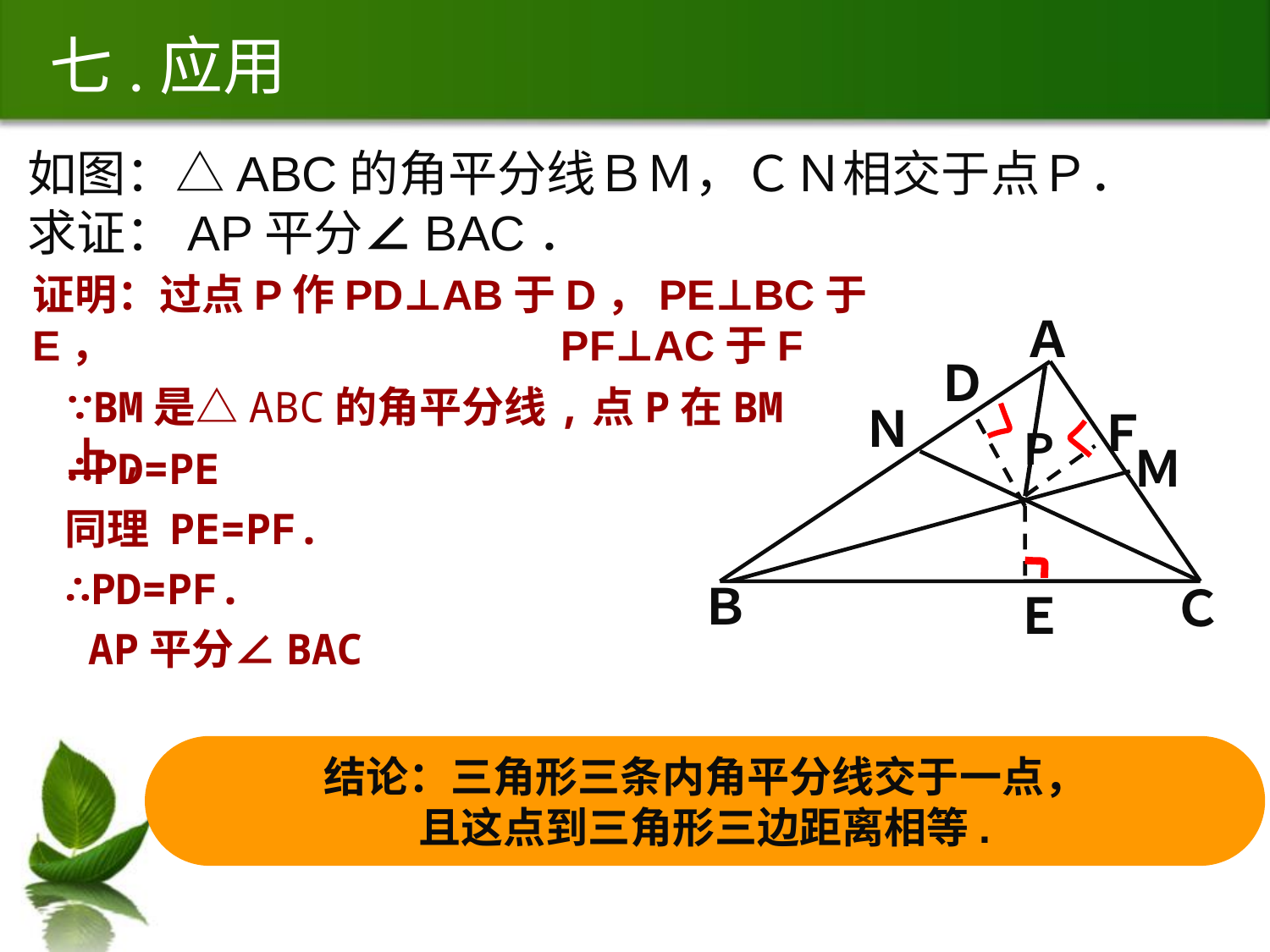

# 七.应用
如图：△ABC的角平分线ＢＭ，ＣＮ相交于点Ｐ．
求证：AP平分∠BAC．
证明：过点P作PD⊥AB于D，PE⊥BC于E，                                              PF⊥AC于F
Ａ

Ｎ
Ｐ
Ｍ

Ｂ
Ｃ

Ｄ
Ｆ

Ｅ

∵BM是△ABC的角平分线,点P在BM上,
∴PD=PE
同理 PE=PF.
∴PD=PF.
  AP平分∠BAC

结论：三角形三条内角平分线交于一点，
且这点到三角形三边距离相等.